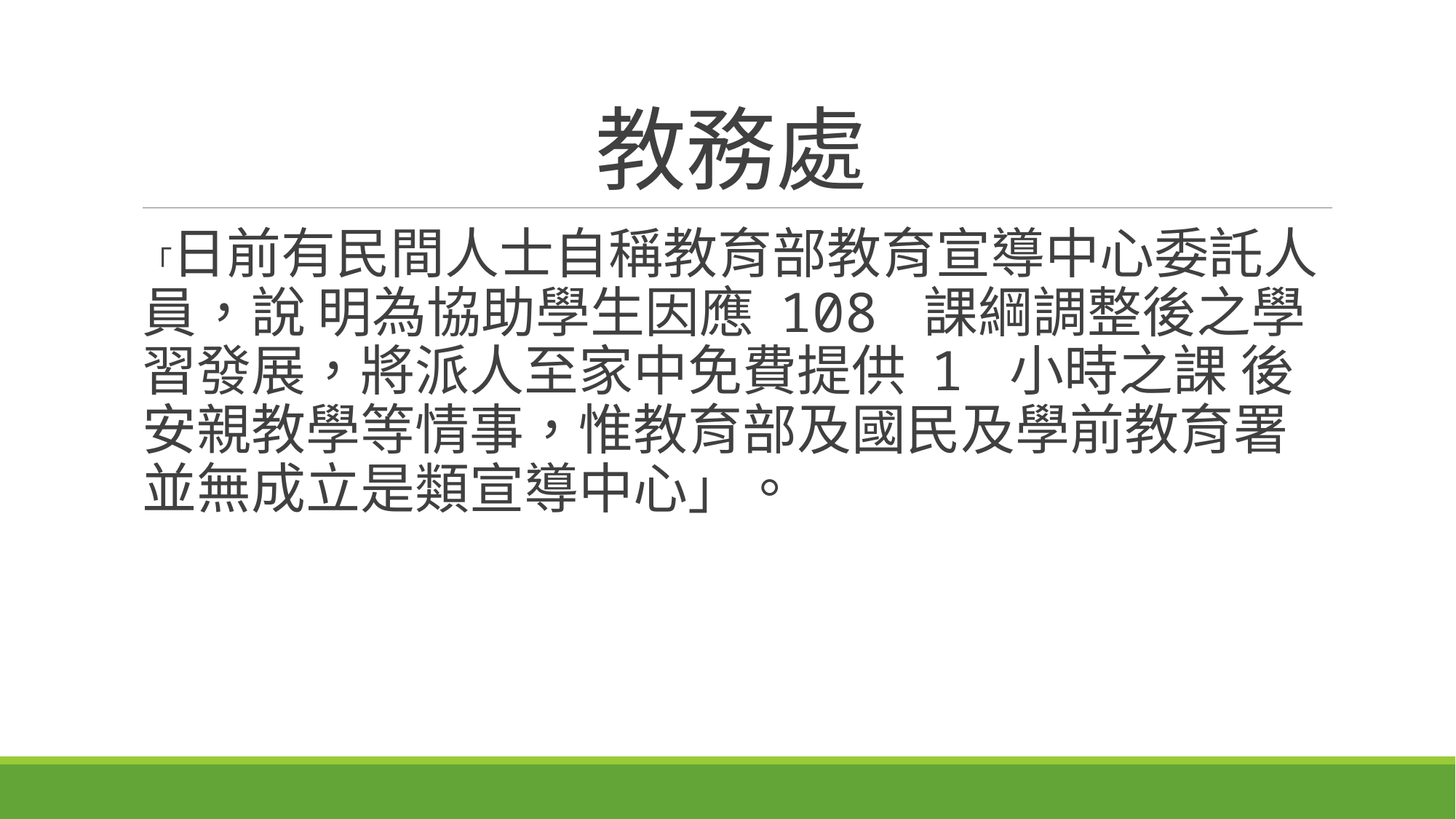

# 教務處
「日前有民間人士自稱教育部教育宣導中心委託人員，說 明為協助學生因應 108 課綱調整後之學習發展，將派人至家中免費提供 1 小時之課 後安親教學等情事，惟教育部及國民及學前教育署並無成立是類宣導中心」。